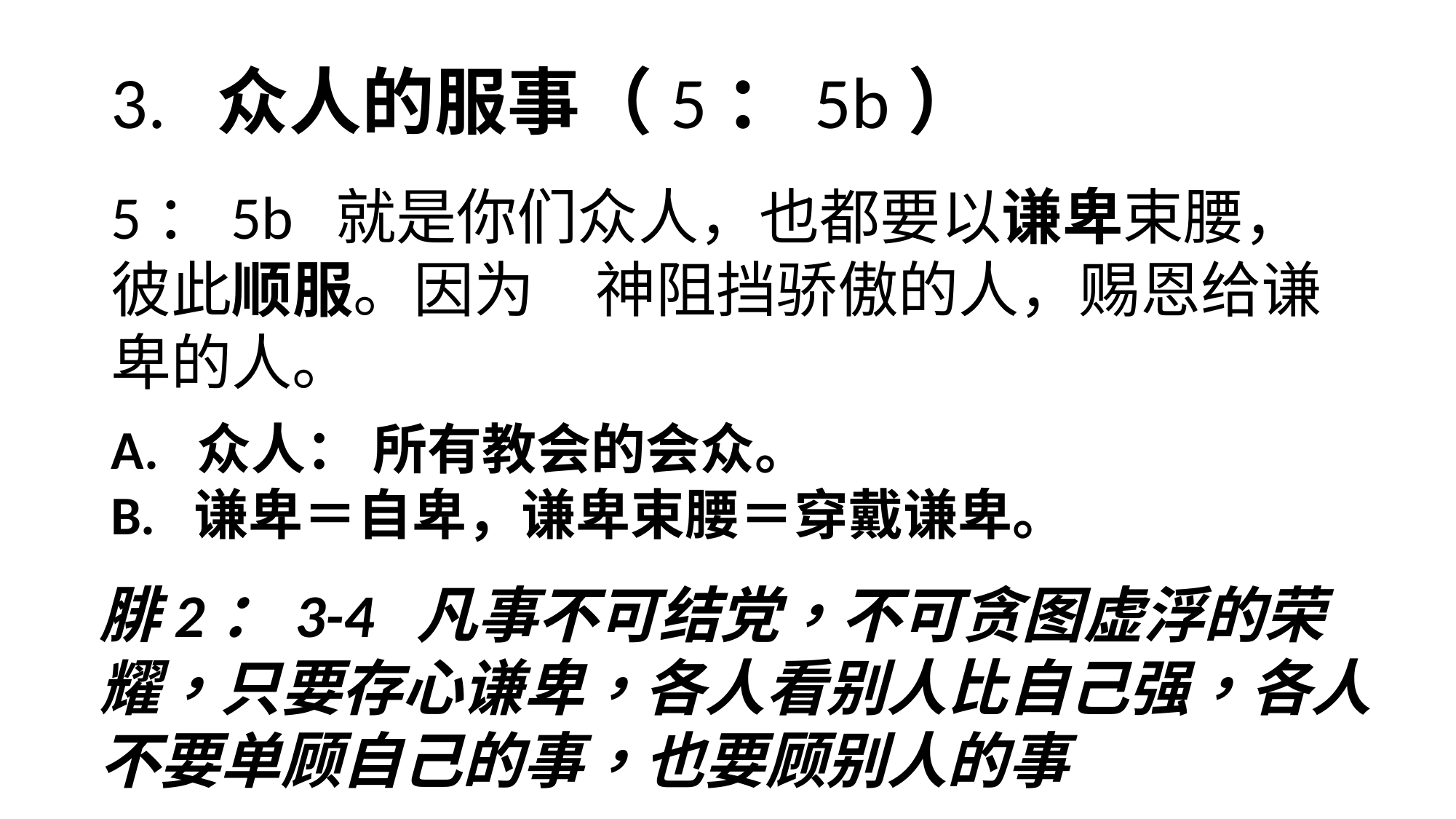

# 3.  众人的服事（5：5b）
5：5b  就是你们众人，也都要以谦卑束腰，彼此顺服。因为　神阻挡骄傲的人，赐恩给谦卑的人。
A.  众人： 所有教会的会众。
B.  谦卑＝自卑，谦卑束腰＝穿戴谦卑。
腓2：3-4  凡事不可结党，不可贪图虚浮的荣耀，只要存心谦卑，各人看别人比自己强，各人不要单顾自己的事，也要顾别人的事